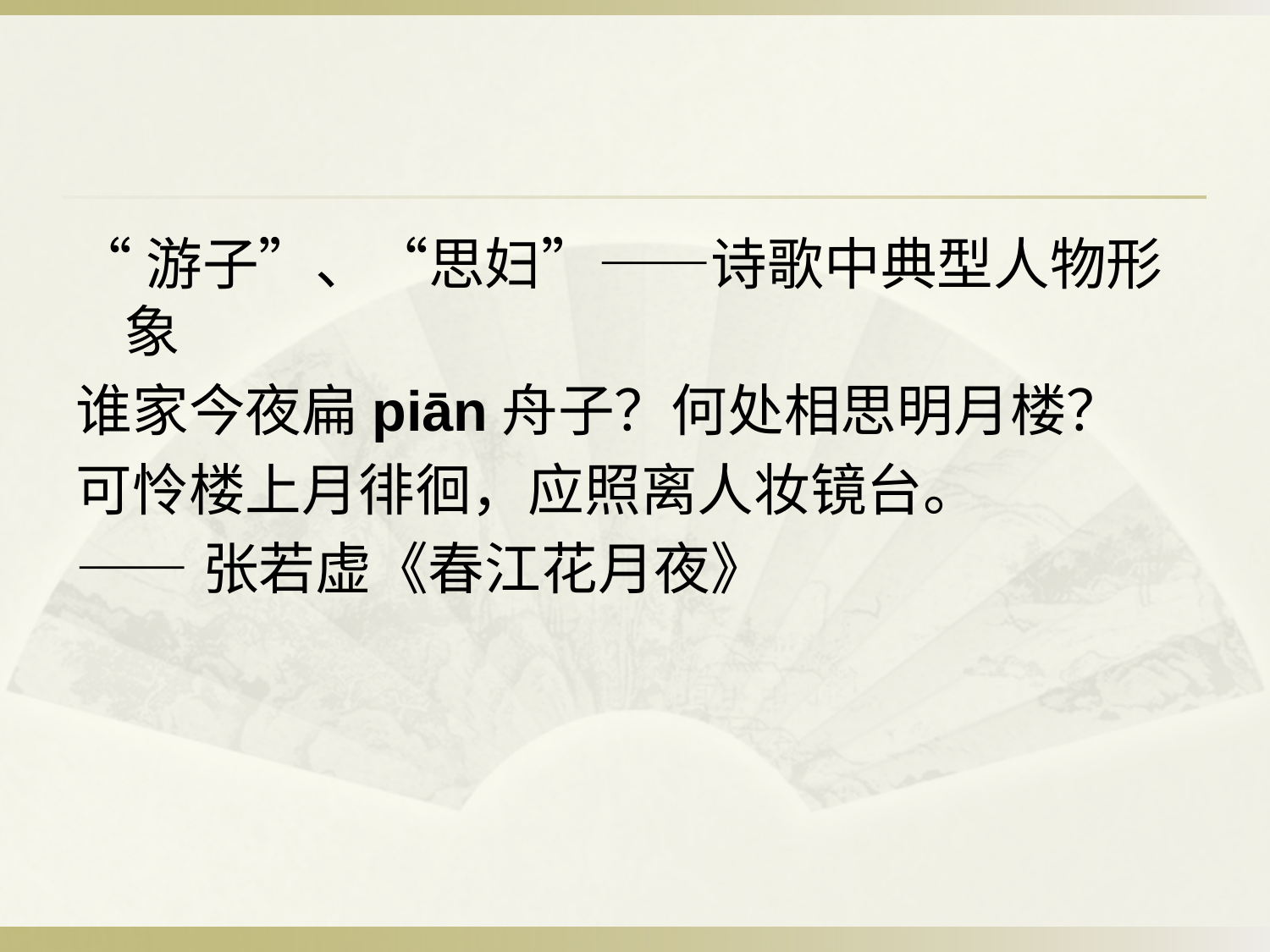

#
“游子”、“思妇”——诗歌中典型人物形象
谁家今夜扁piān舟子？何处相思明月楼？
可怜楼上月徘徊，应照离人妆镜台。
——张若虚《春江花月夜》